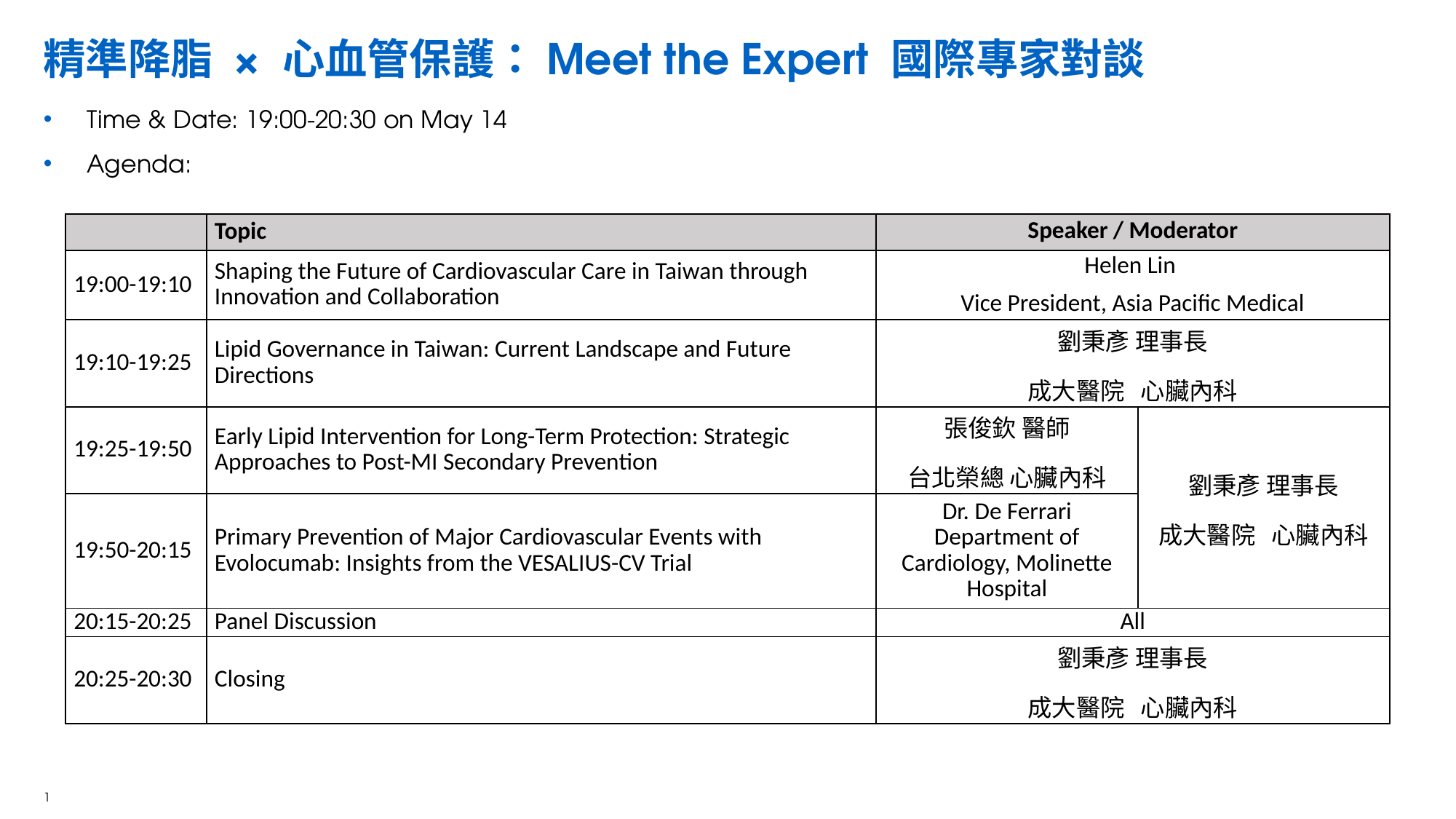

# 精準降脂 × 心血管保護：Meet the Expert 國際專家對談
Time & Date: 19:00-20:30 on May 14
Agenda:

|  | Topic | Speaker / Moderator |  |
| --- | --- | --- | --- |
| 19:00-19:10 | Shaping the Future of Cardiovascular Care in Taiwan through Innovation and Collaboration | Helen Lin Vice President, Asia Pacific Medical |  |
| 19:10-19:25 | Lipid Governance in Taiwan: Current Landscape and Future Directions | 劉秉彥 理事長 成大醫院 心臟內科 |  |
| 19:25-19:50 | Early Lipid Intervention for Long-Term Protection: Strategic Approaches to Post-MI Secondary Prevention | 張俊欽 醫師 台北榮總 心臟內科 | 劉秉彥 理事長 成大醫院 心臟內科 |
| 19:50-20:15 | Primary Prevention of Major Cardiovascular Events with Evolocumab: Insights from the VESALIUS-CV Trial | Dr. De Ferrari Department of Cardiology, Molinette Hospital |  |
| 20:15-20:25 | Panel Discussion | All |  |
| 20:25-20:30 | Closing | 劉秉彥 理事長 成大醫院 心臟內科 |  |